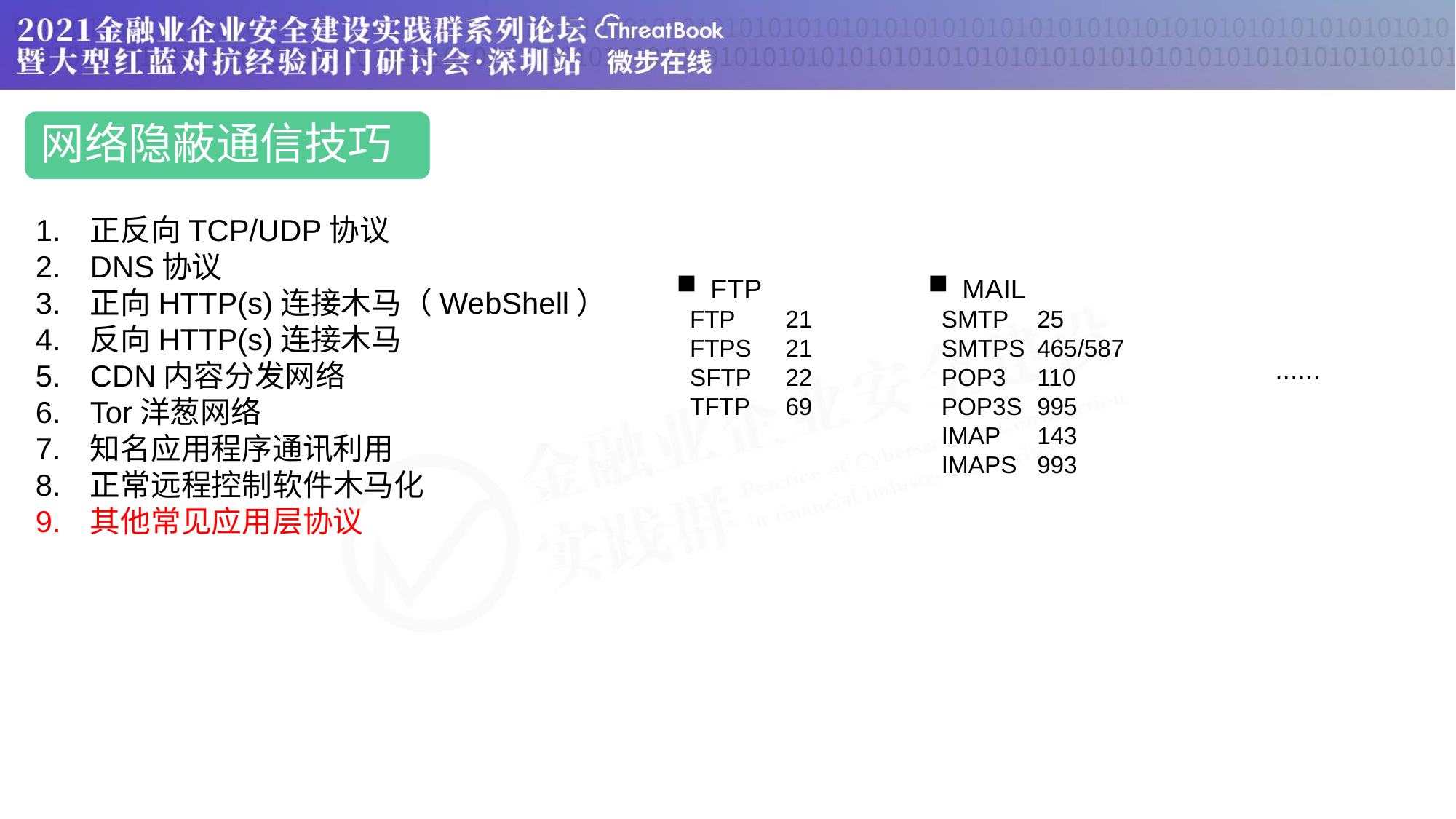

网络隐蔽通信技巧
正反向TCP/UDP协议
DNS协议
正向HTTP(s)连接木马（WebShell）
反向HTTP(s)连接木马
CDN内容分发网络
Tor洋葱网络
知名应用程序通讯利用
正常远程控制软件木马化
其他常见应用层协议
FTP
  FTP	21
  FTPS	21
  SFTP	22
  TFTP	69
MAIL
  SMTP 	25
  SMTPS 	465/587
  POP3 	110
  POP3S 	995
  IMAP 	143
  IMAPS 	993
......